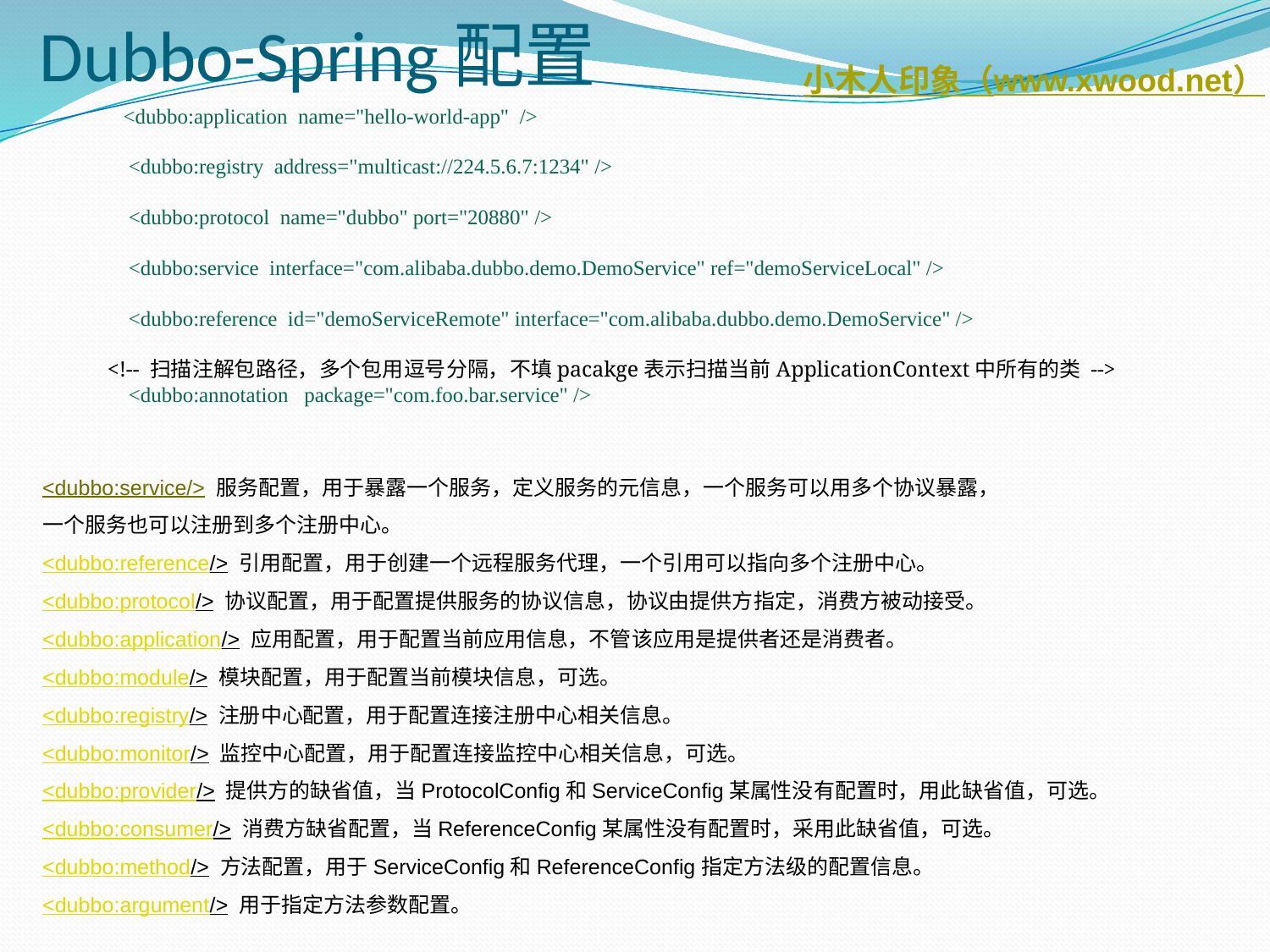

# Dubbo-Spring配置
   <dubbo:application  name="hello-world-app"  />

    <dubbo:registry  address="multicast://224.5.6.7:1234" />

    <dubbo:protocol  name="dubbo" port="20880" />

    <dubbo:service  interface="com.alibaba.dubbo.demo.DemoService" ref="demoServiceLocal" />

    <dubbo:reference  id="demoServiceRemote" interface="com.alibaba.dubbo.demo.DemoService" />

<!-- 扫描注解包路径，多个包用逗号分隔，不填pacakge表示扫描当前ApplicationContext中所有的类 -->
    <dubbo:annotation   package="com.foo.bar.service" />

<dubbo:service/> 服务配置，用于暴露一个服务，定义服务的元信息，一个服务可以用多个协议暴露，
一个服务也可以注册到多个注册中心。
<dubbo:reference/> 引用配置，用于创建一个远程服务代理，一个引用可以指向多个注册中心。
<dubbo:protocol/> 协议配置，用于配置提供服务的协议信息，协议由提供方指定，消费方被动接受。
<dubbo:application/> 应用配置，用于配置当前应用信息，不管该应用是提供者还是消费者。
<dubbo:module/> 模块配置，用于配置当前模块信息，可选。
<dubbo:registry/> 注册中心配置，用于配置连接注册中心相关信息。
<dubbo:monitor/> 监控中心配置，用于配置连接监控中心相关信息，可选。
<dubbo:provider/> 提供方的缺省值，当ProtocolConfig和ServiceConfig某属性没有配置时，用此缺省值，可选。
<dubbo:consumer/> 消费方缺省配置，当ReferenceConfig某属性没有配置时，采用此缺省值，可选。
<dubbo:method/> 方法配置，用于ServiceConfig和ReferenceConfig指定方法级的配置信息。
<dubbo:argument/> 用于指定方法参数配置。